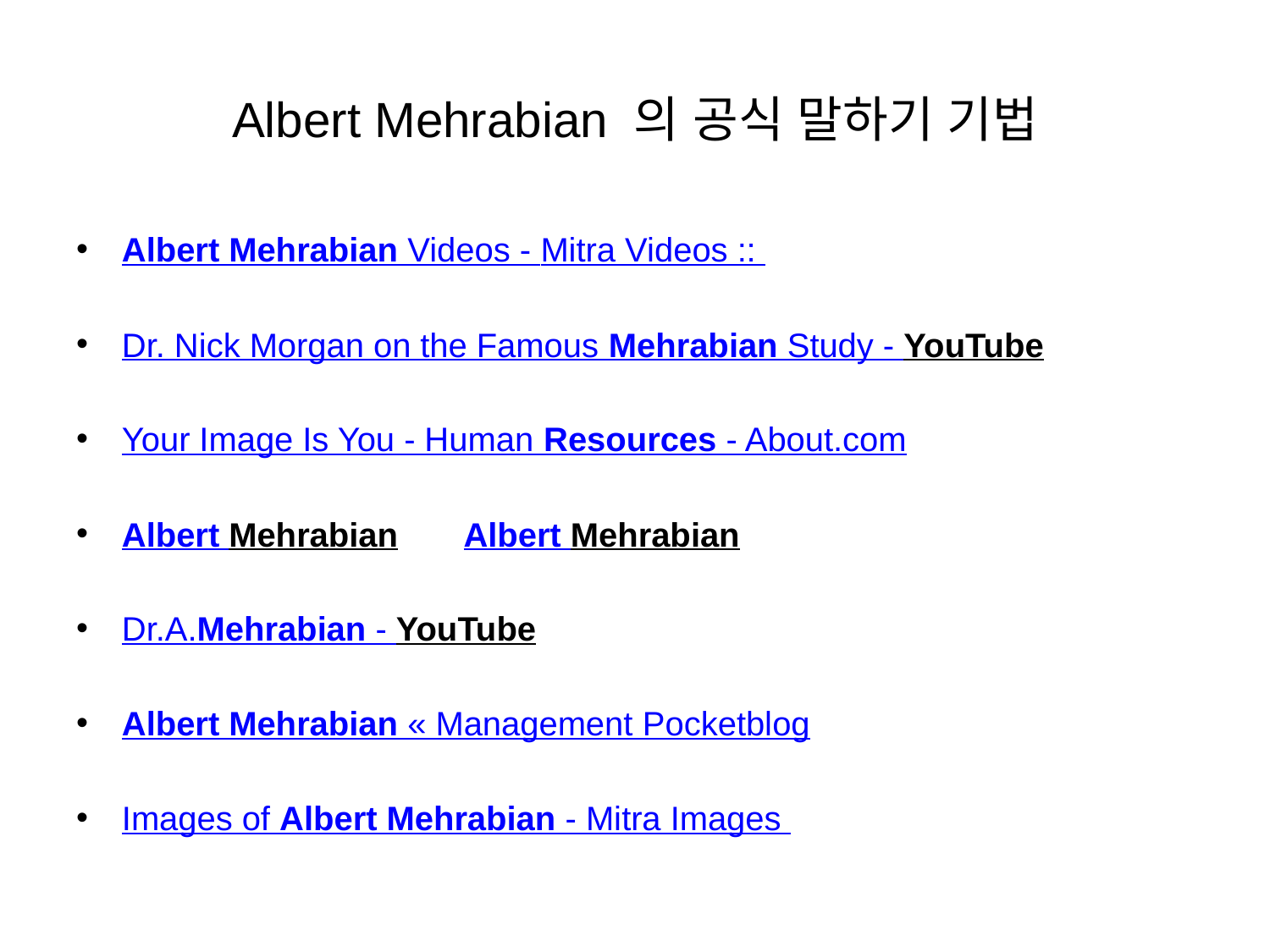

# Albert Mehrabian 의 공식 말하기 기법
Albert Mehrabian Videos - Mitra Videos ::

Dr. Nick Morgan on the Famous Mehrabian Study - YouTube

Your Image Is You - Human Resources - About.com

Albert Mehrabian       Albert Mehrabian

Dr.A.Mehrabian - YouTube

Albert Mehrabian « Management Pocketblog

Images of Albert Mehrabian - Mitra Images